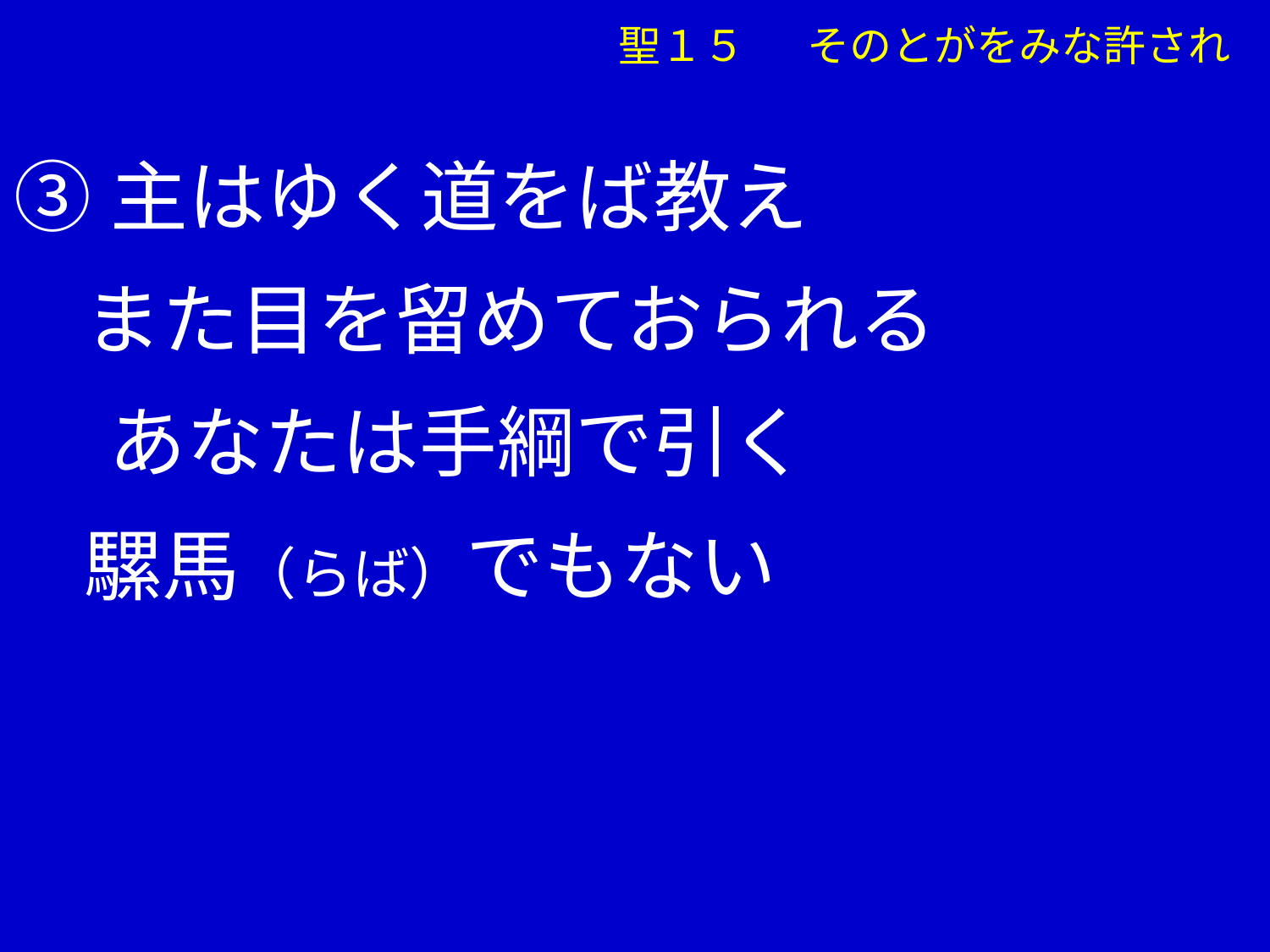

聖１５　  そのとがをみな許され
③主はゆく道をば教え
   また目を留めておられる
　 あなたは手綱で引く
   騾馬（らば）でもない